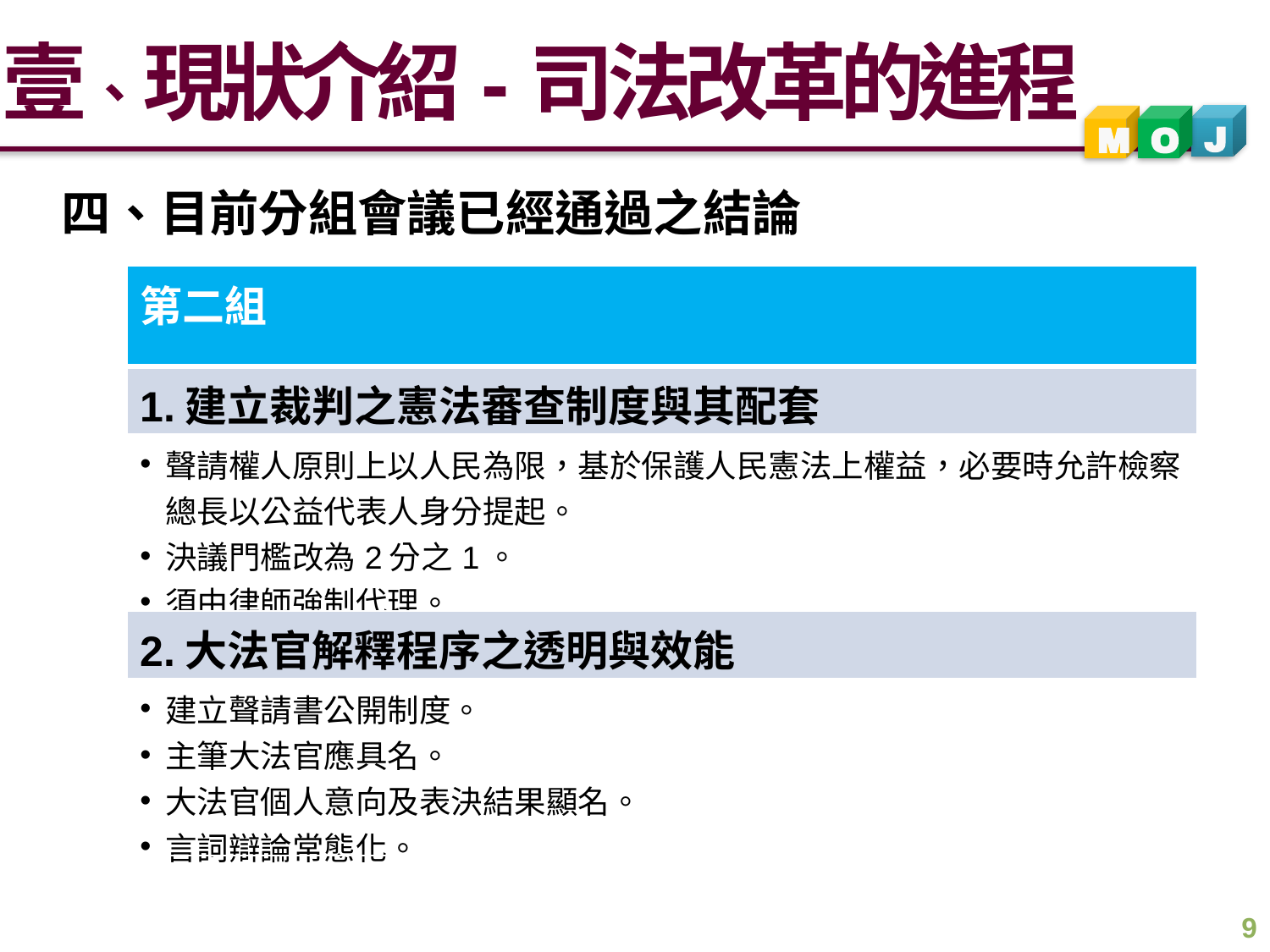

壹、現狀介紹-司法改革的進程
J
M
O
四、目前分組會議已經通過之結論
| 第二組 |
| --- |
| 1.建立裁判之憲法審查制度與其配套 |
| 聲請權人原則上以人民為限，基於保護人民憲法上權益，必要時允許檢察總長以公益代表人身分提起。 決議門檻改為2分之1。 須由律師強制代理。 |
| 2.大法官解釋程序之透明與效能 |
| 建立聲請書公開制度。 主筆大法官應具名。 大法官個人意向及表決結果顯名。 言詞辯論常態化。 |
9